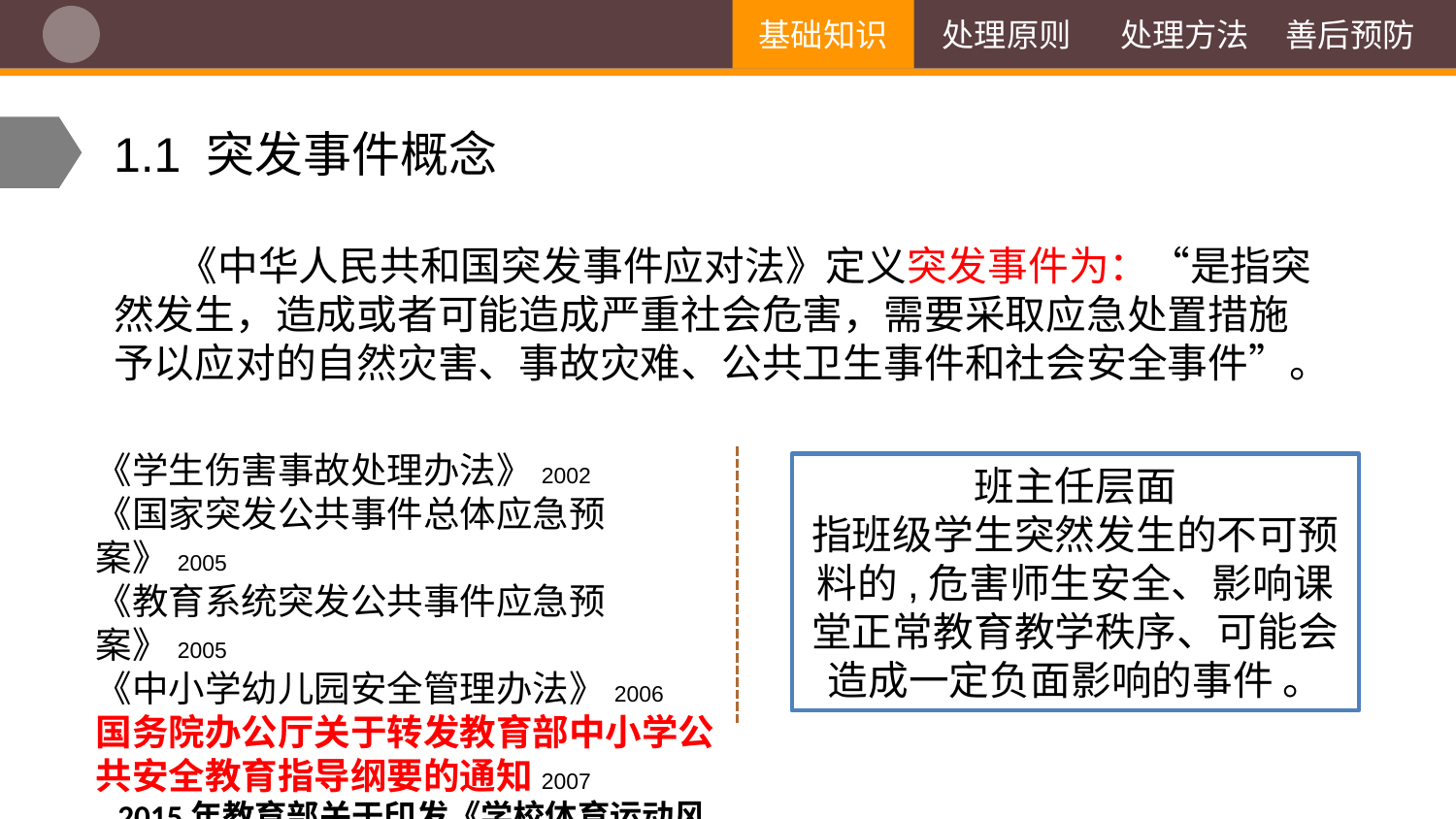

基础知识
处理原则
处理方法
善后预防

1.1 突发事件概念

      《中华人民共和国突发事件应对法》定义突发事件为：“是指突然发生，造成或者可能造成严重社会危害，需要采取应急处置措施予以应对的自然灾害、事故灾难、公共卫生事件和社会安全事件”。
《学生伤害事故处理办法》2002
《国家突发公共事件总体应急预案》2005
《教育系统突发公共事件应急预案》2005
《中小学幼儿园安全管理办法》2006
国务院办公厅关于转发教育部中小学公共安全教育指导纲要的通知2007
   2015年教育部关于印发《学校体育运动风险防控暂行办法》的通知
班主任层面
指班级学生突然发生的不可预料的,危害师生安全、影响课堂正常教育教学秩序、可能会造成一定负面影响的事件 。